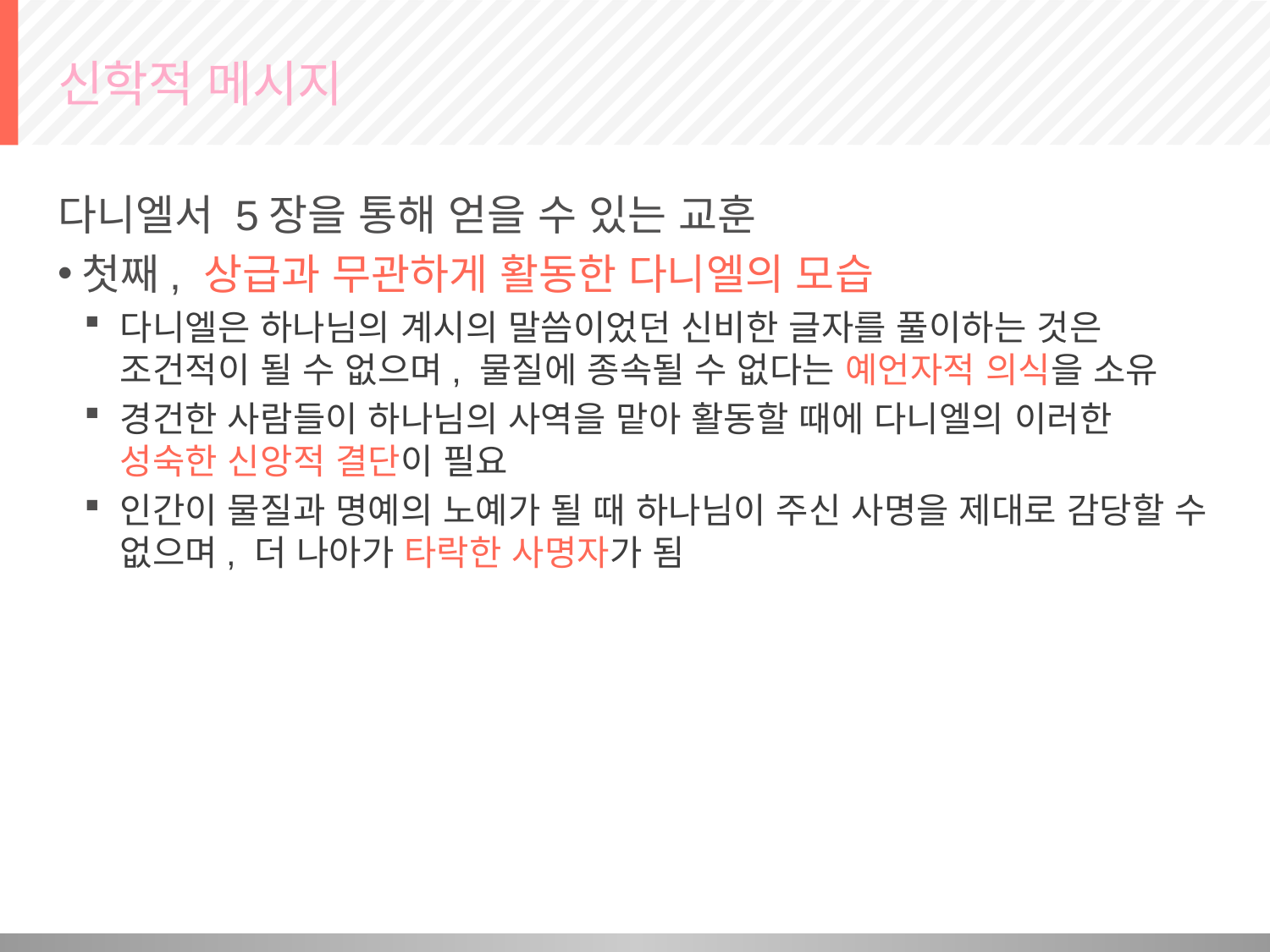

# 신학적 메시지
다니엘서 5장을 통해 얻을 수 있는 교훈
첫째, 상급과 무관하게 활동한 다니엘의 모습
다니엘은 하나님의 계시의 말씀이었던 신비한 글자를 풀이하는 것은 조건적이 될 수 없으며, 물질에 종속될 수 없다는 예언자적 의식을 소유
경건한 사람들이 하나님의 사역을 맡아 활동할 때에 다니엘의 이러한 성숙한 신앙적 결단이 필요
인간이 물질과 명예의 노예가 될 때 하나님이 주신 사명을 제대로 감당할 수 없으며, 더 나아가 타락한 사명자가 됨